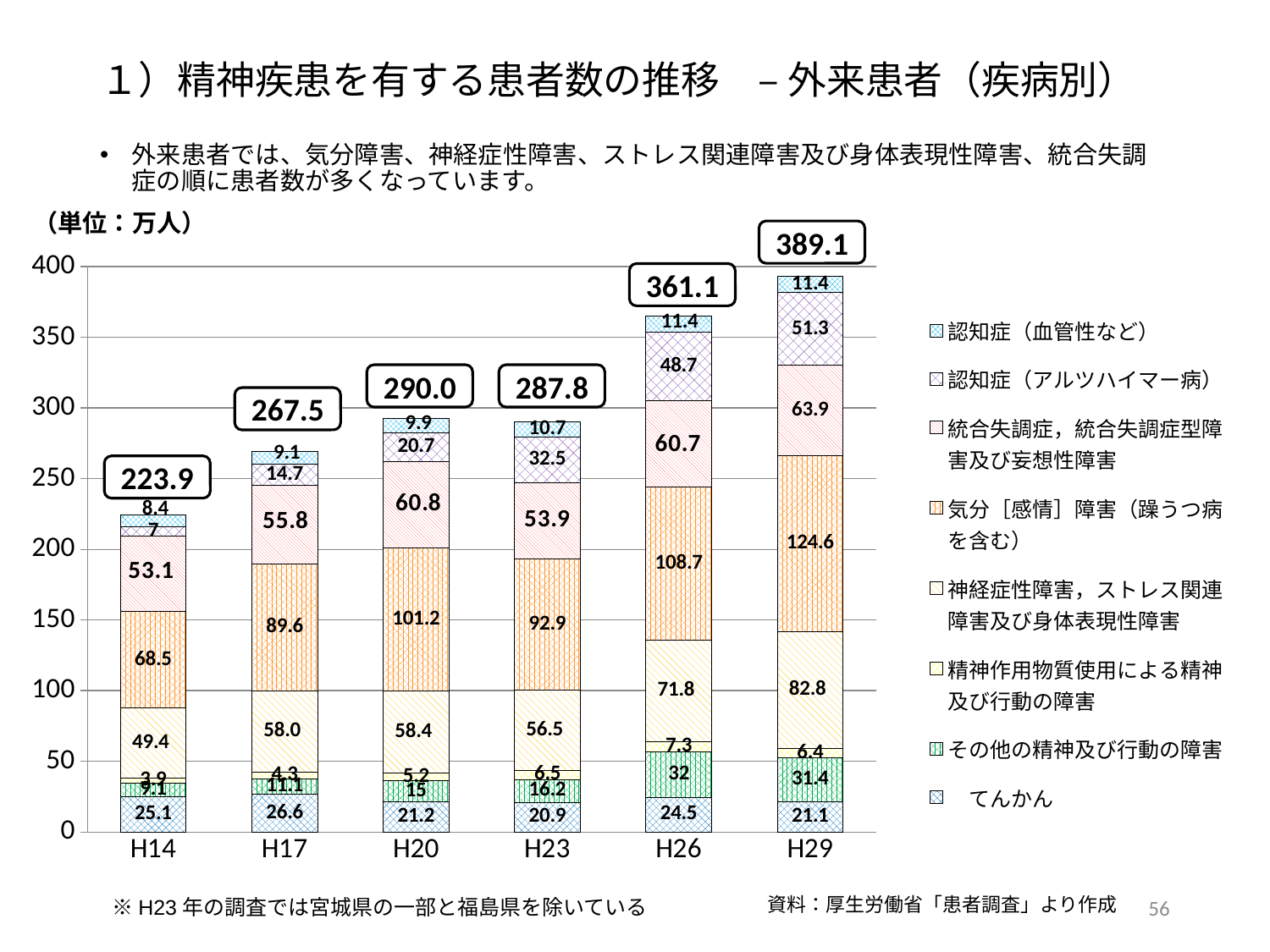

１）精神疾患を有する患者数の推移　– 外来患者（疾病別）
外来患者では、気分障害、神経症性障害、ストレス関連障害及び身体表現性障害、統合失調症の順に患者数が多くなっています。
（単位：万人）

### Chart

| Category | 　てんかん | その他の精神及び行動の障害 | 精神作用物質使用による精神及び行動の障害 | 神経症性障害，ストレス関連障害及び身体表現性障害 | 気分［感情］障害（躁うつ病を含む） | 統合失調症，統合失調症型障害及び妄想性障害 | 認知症（アルツハイマー病） | 認知症（血管性など） |
|---|---|---|---|---|---|---|---|---|
| H14 | 25.1 | 9.1 | 3.9 | 49.4 | 68.5 | 53.1 | 7.0 | 8.4 |
| H17 | 26.6 | 11.1 | 4.3 | 58.0 | 89.6 | 55.8 | 14.7 | 9.1 |
| H20 | 21.2 | 15.0 | 5.2 | 58.4 | 101.2 | 60.8 | 20.7 | 9.9 |
| H23 | 20.9 | 16.2 | 6.5 | 56.5 | 92.9 | 53.9 | 32.5 | 10.7 |
| H26 | 24.5 | 32.0 | 7.3 | 71.8 | 108.7 | 60.7 | 48.7 | 11.4 |
| H29 | 21.1 | 31.4 | 6.4 | 82.8 | 124.6 | 63.9 | 51.3 | 11.4 |
389.1
361.1
290.0
287.8
267.5
223.9
　※H23年の調査では宮城県の一部と福島県を除いている
56
資料：厚生労働省「患者調査」より作成